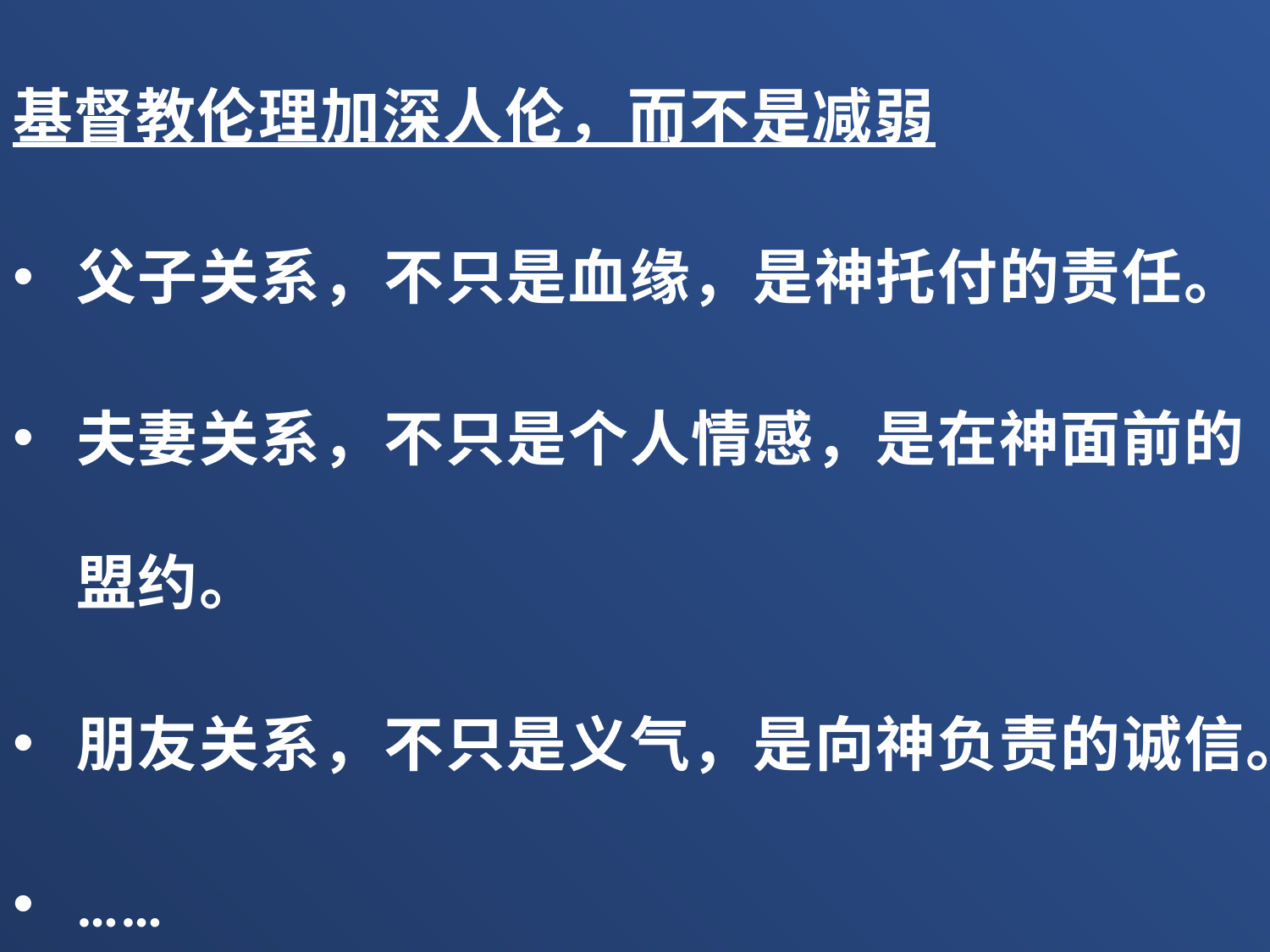

基督教伦理加深人伦，而不是减弱
父子关系，不只是血缘，是神托付的责任。
夫妻关系，不只是个人情感，是在神面前的盟约。
朋友关系，不只是义气，是向神负责的诚信。
……